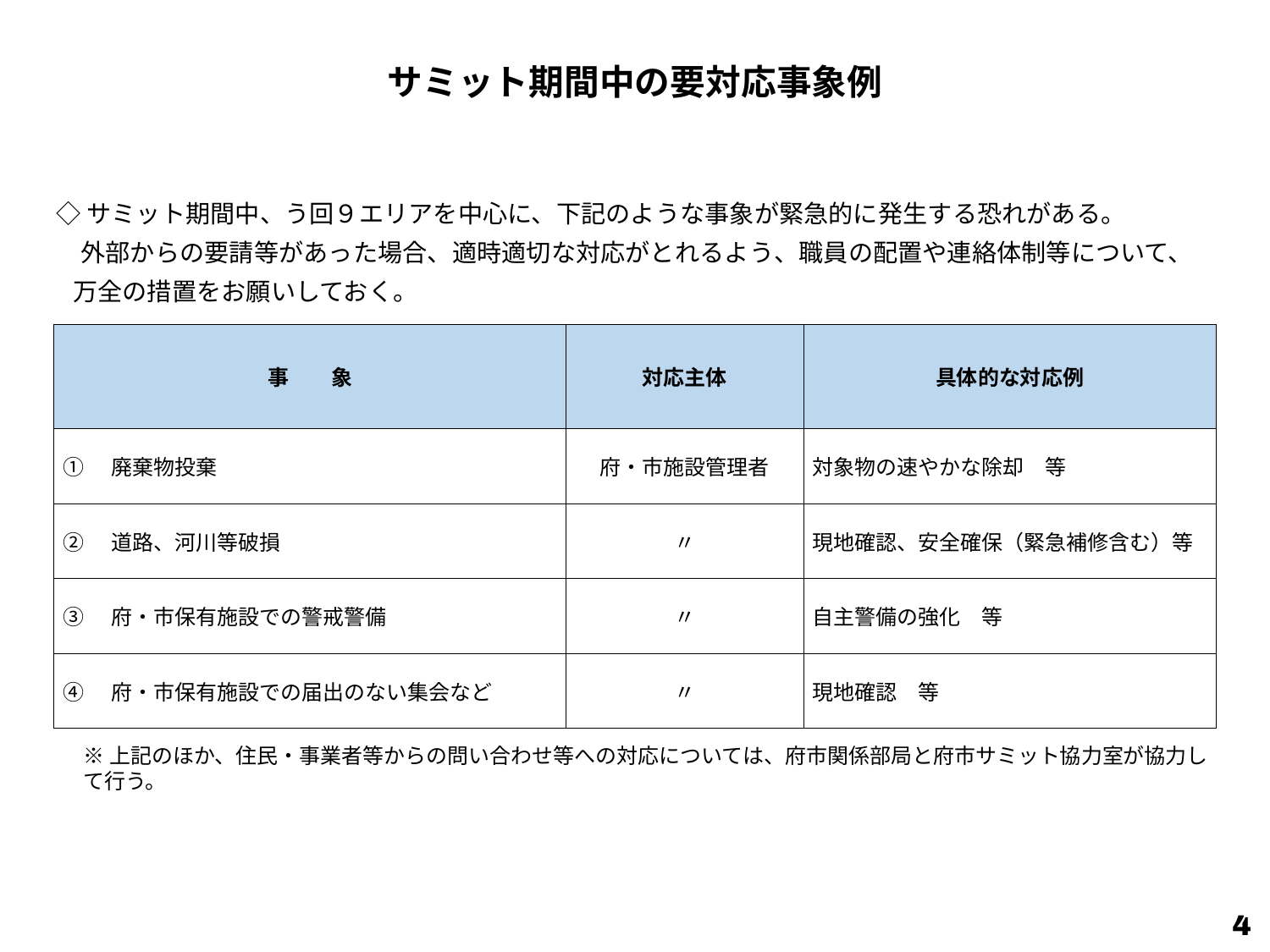

サミット期間中の要対応事象例
◇サミット期間中、う回９エリアを中心に、下記のような事象が緊急的に発生する恐れがある。
　外部からの要請等があった場合、適時適切な対応がとれるよう、職員の配置や連絡体制等について、
  万全の措置をお願いしておく。
| 事　　象 | 対応主体 | 具体的な対応例 |
| --- | --- | --- |
| ➀　廃棄物投棄 | 府・市施設管理者 | 対象物の速やかな除却　等 |
| ➁　道路、河川等破損 | 〃 | 現地確認、安全確保（緊急補修含む）等 |
| ➂　府・市保有施設での警戒警備 | 〃 | 自主警備の強化　等 |
| ➃　府・市保有施設での届出のない集会など | 〃 | 現地確認　等 |
※上記のほか、住民・事業者等からの問い合わせ等への対応については、府市関係部局と府市サミット協力室が協力して行う。
4